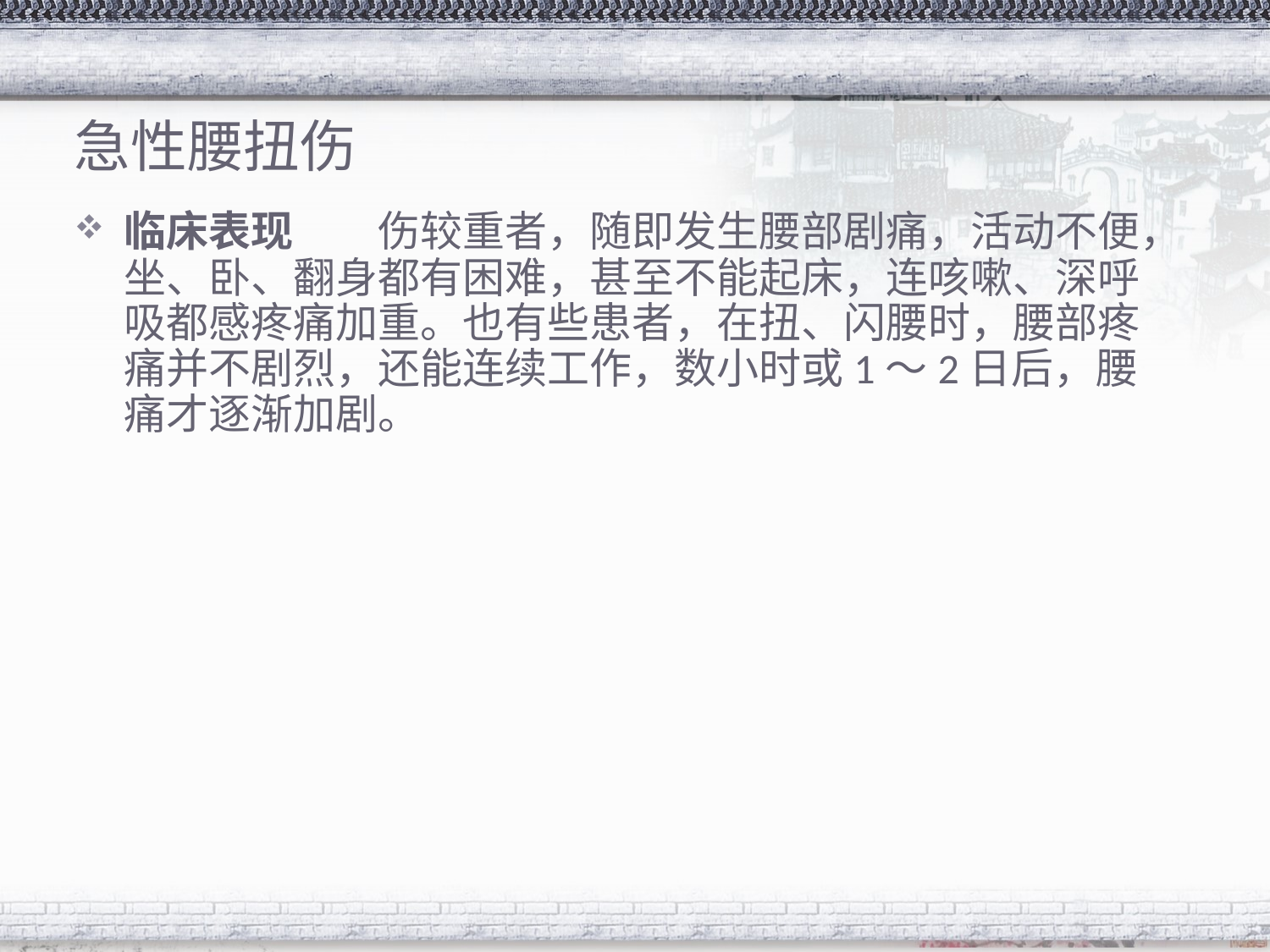

# 急性腰扭伤
临床表现　　伤较重者，随即发生腰部剧痛，活动不便，坐、卧、翻身都有困难，甚至不能起床，连咳嗽、深呼吸都感疼痛加重。也有些患者，在扭、闪腰时，腰部疼痛并不剧烈，还能连续工作，数小时或1～2日后，腰痛才逐渐加剧。